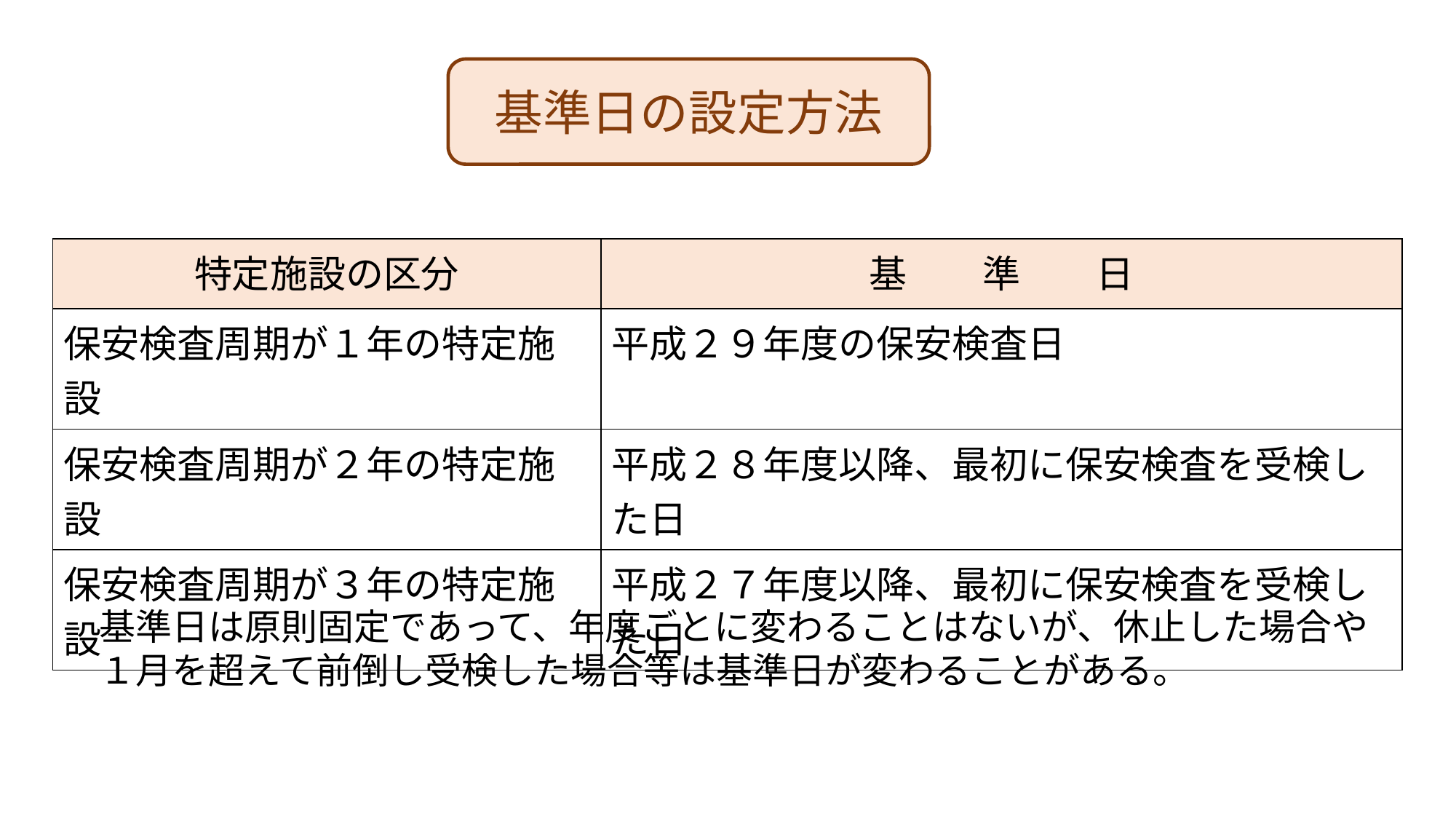

基準日の設定方法
| 特定施設の区分 | 基　　準　　日 |
| --- | --- |
| 保安検査周期が１年の特定施設 | 平成２９年度の保安検査日 |
| 保安検査周期が２年の特定施設 | 平成２８年度以降、最初に保安検査を受検した日 |
| 保安検査周期が３年の特定施設 | 平成２７年度以降、最初に保安検査を受検した日 |
基準日は原則固定であって、年度ごとに変わることはないが、休止した場合や１月を超えて前倒し受検した場合等は基準日が変わることがある。